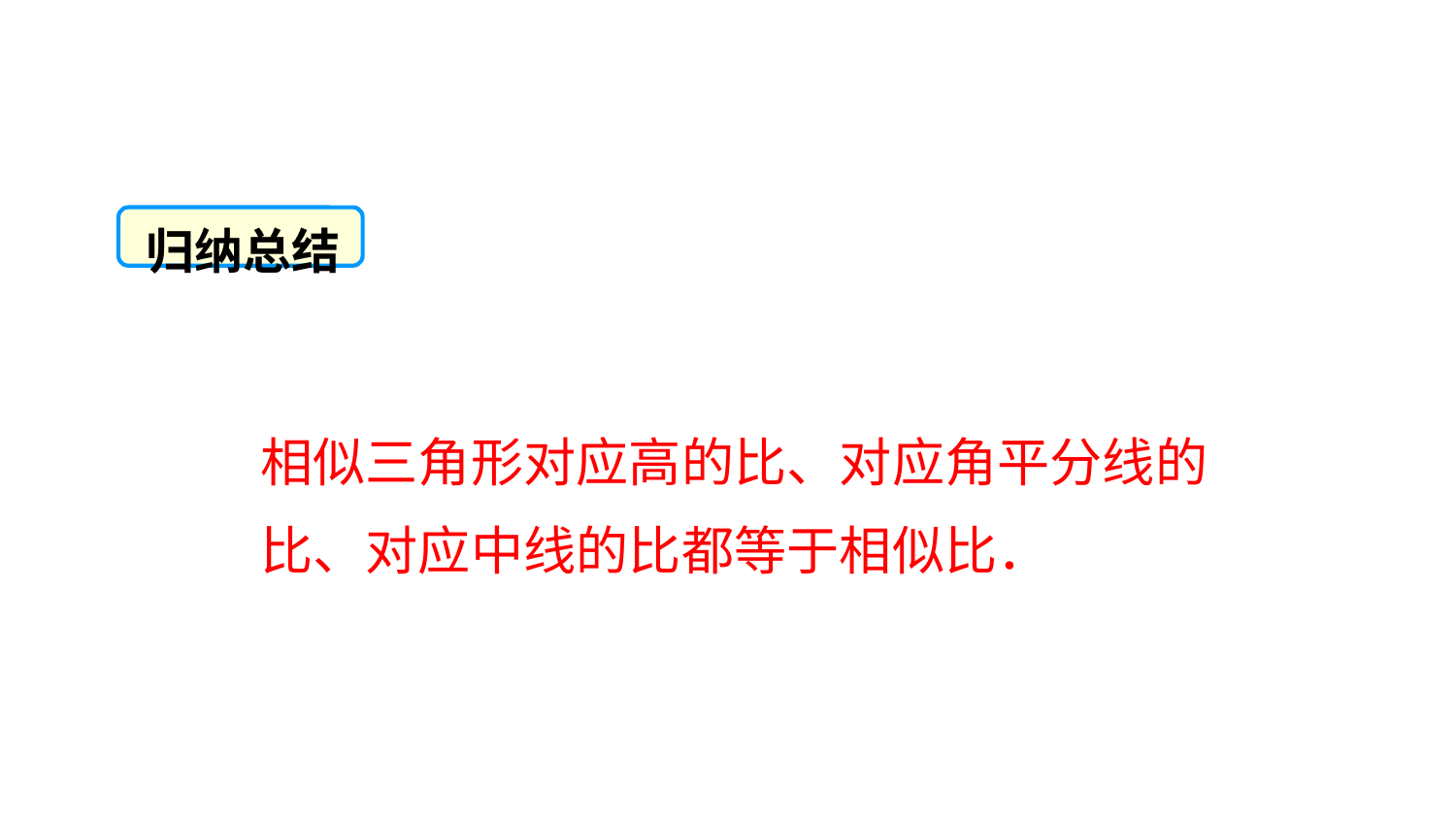

归纳总结
相似三角形对应高的比、对应角平分线的比、对应中线的比都等于相似比．